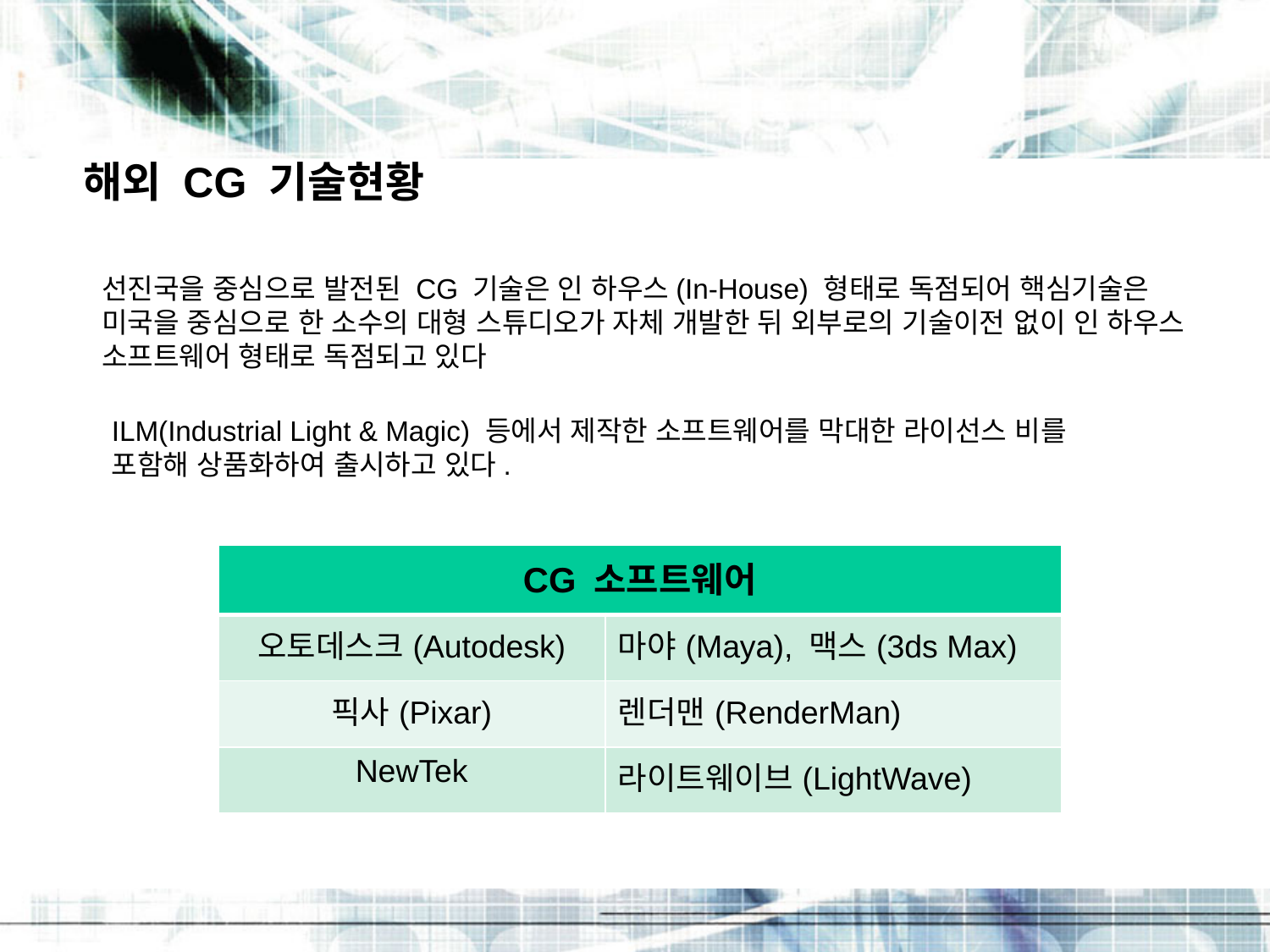

해외 CG 기술현황
선진국을 중심으로 발전된 CG 기술은 인 하우스(In-House) 형태로 독점되어 핵심기술은 미국을 중심으로 한 소수의 대형 스튜디오가 자체 개발한 뒤 외부로의 기술이전 없이 인 하우스 소프트웨어 형태로 독점되고 있다
ILM(Industrial Light & Magic) 등에서 제작한 소프트웨어를 막대한 라이선스 비를 포함해 상품화하여 출시하고 있다.

| CG 소프트웨어 |  |
| --- | --- |
| 오토데스크(Autodesk) | 마야(Maya), 맥스(3ds Max) |
| 픽사(Pixar) | 렌더맨(RenderMan) |
| NewTek | 라이트웨이브(LightWave) |